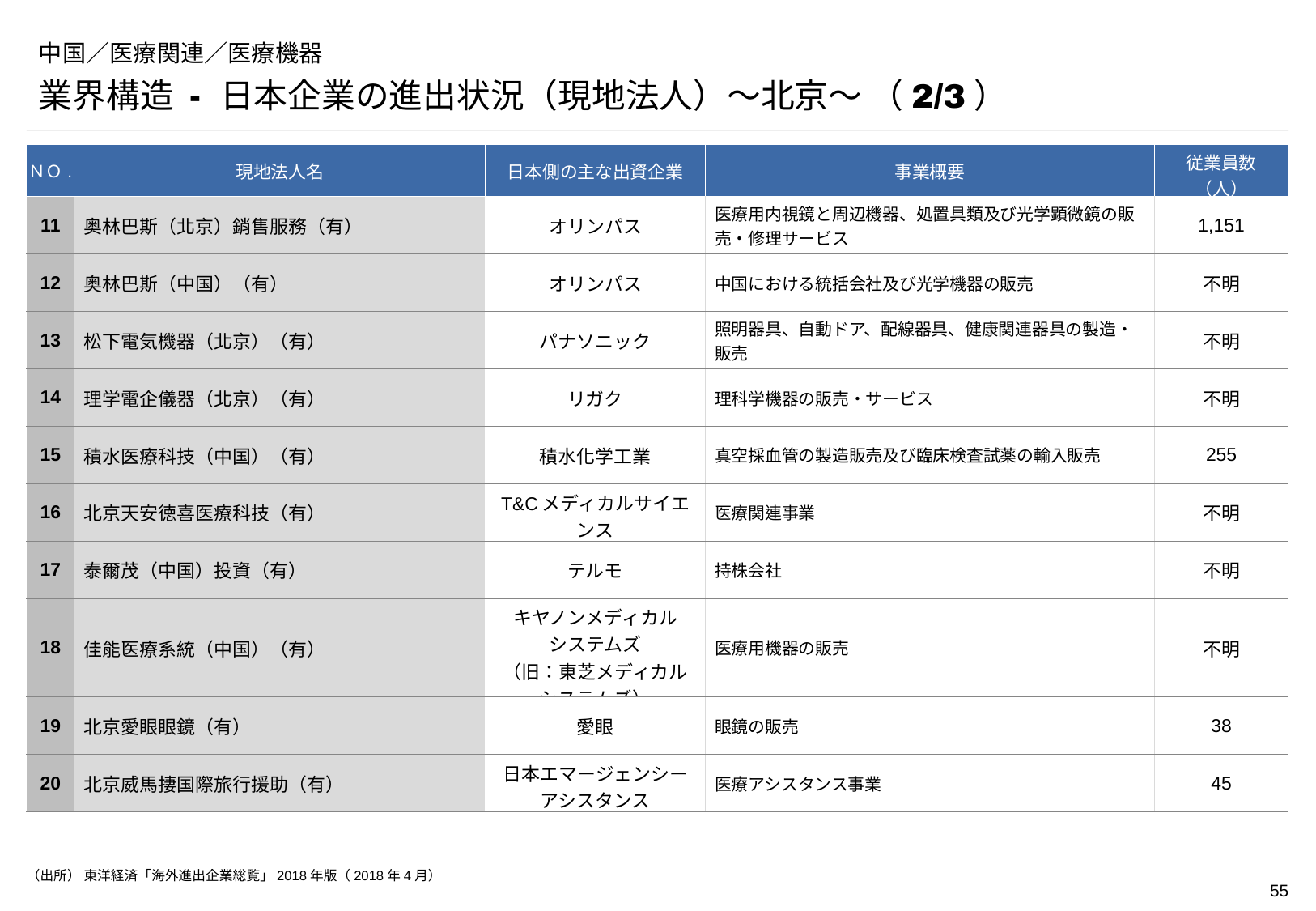

# 中国／医療関連／医療機器
業界構造 - 日本企業の進出状況（現地法人）～北京～ （2/3）
| ＮＯ. | 現地法人名 | 日本側の主な出資企業 | 事業概要 | 従業員数（人） |
| --- | --- | --- | --- | --- |
| 11 | 奥林巴斯（北京）銷售服務（有） | オリンパス | 医療用内視鏡と周辺機器、処置具類及び光学顕微鏡の販売・修理サービス | 1,151 |
| 12 | 奥林巴斯（中国）（有） | オリンパス | 中国における統括会社及び光学機器の販売 | 不明 |
| 13 | 松下電気機器（北京）（有） | パナソニック | 照明器具、自動ドア、配線器具、健康関連器具の製造・販売 | 不明 |
| 14 | 理学電企儀器（北京）（有） | リガク | 理科学機器の販売・サービス | 不明 |
| 15 | 積水医療科技（中国）（有） | 積水化学工業 | 真空採血管の製造販売及び臨床検査試薬の輸入販売 | 255 |
| 16 | 北京天安徳喜医療科技（有） | T&Cメディカルサイエンス | 医療関連事業 | 不明 |
| 17 | 泰爾茂（中国）投資（有） | テルモ | 持株会社 | 不明 |
| 18 | 佳能医療系統（中国）（有） | キヤノンメディカル システムズ （旧：東芝メディカルシステムズ） | 医療用機器の販売 | 不明 |
| 19 | 北京愛眼眼鏡（有） | 愛眼 | 眼鏡の販売 | 38 |
| 20 | 北京威馬捿国際旅行援助（有） | 日本エマージェンシーアシスタンス | 医療アシスタンス事業 | 45 |
（出所） 東洋経済「海外進出企業総覧」2018年版（2018年4月）